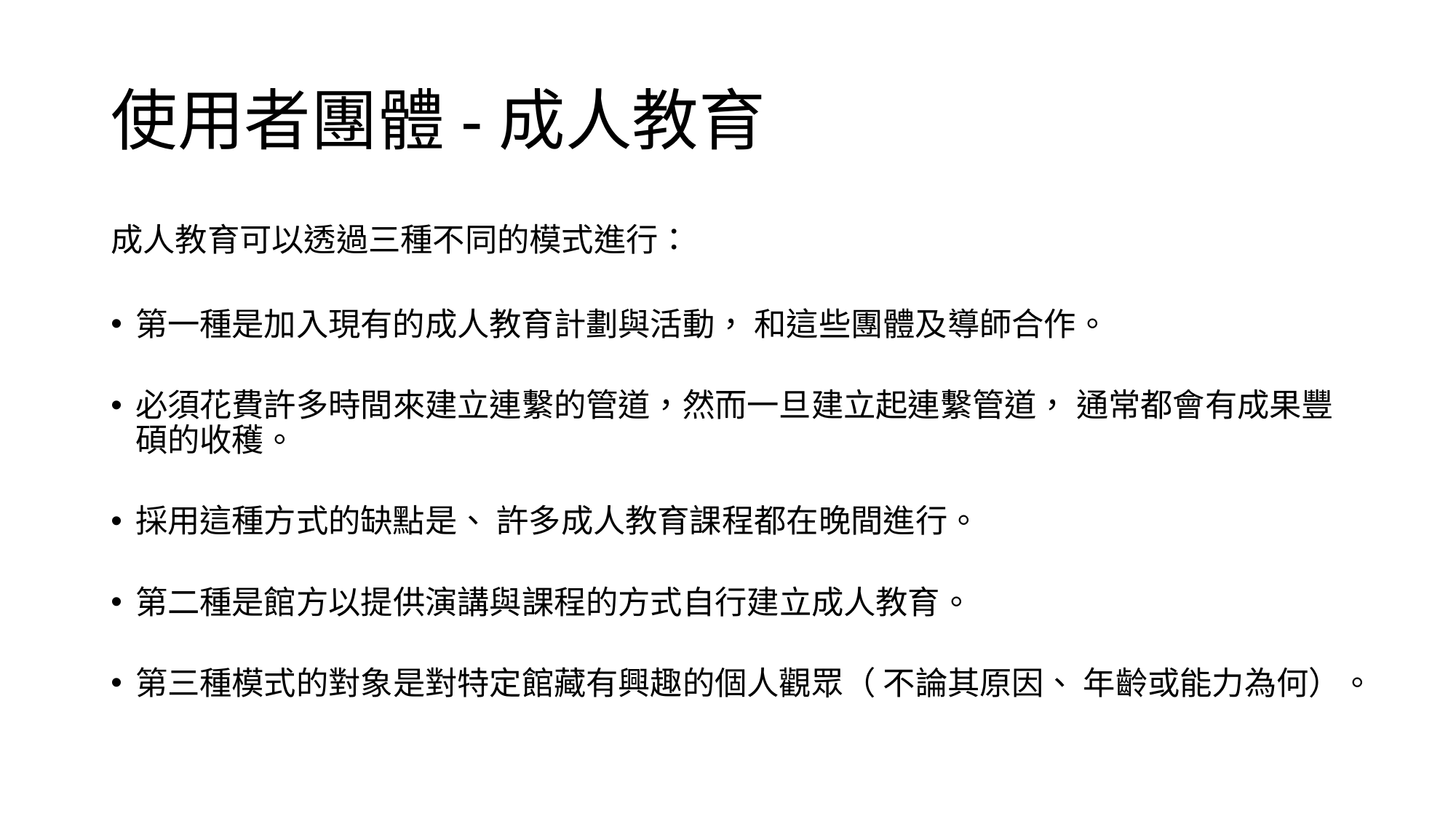

# 使用者團體-成人教育
成人教育可以透過三種不同的模式進行：
第一種是加入現有的成人教育計劃與活動， 和這些團體及導師合作。
必須花費許多時間來建立連繫的管道，然而一旦建立起連繫管道， 通常都會有成果豐碩的收穫。
採用這種方式的缺點是、 許多成人教育課程都在晚間進行。
第二種是館方以提供演講與課程的方式自行建立成人教育。
第三種模式的對象是對特定館藏有興趣的個人觀眾（ 不論其原因、 年齡或能力為何）。